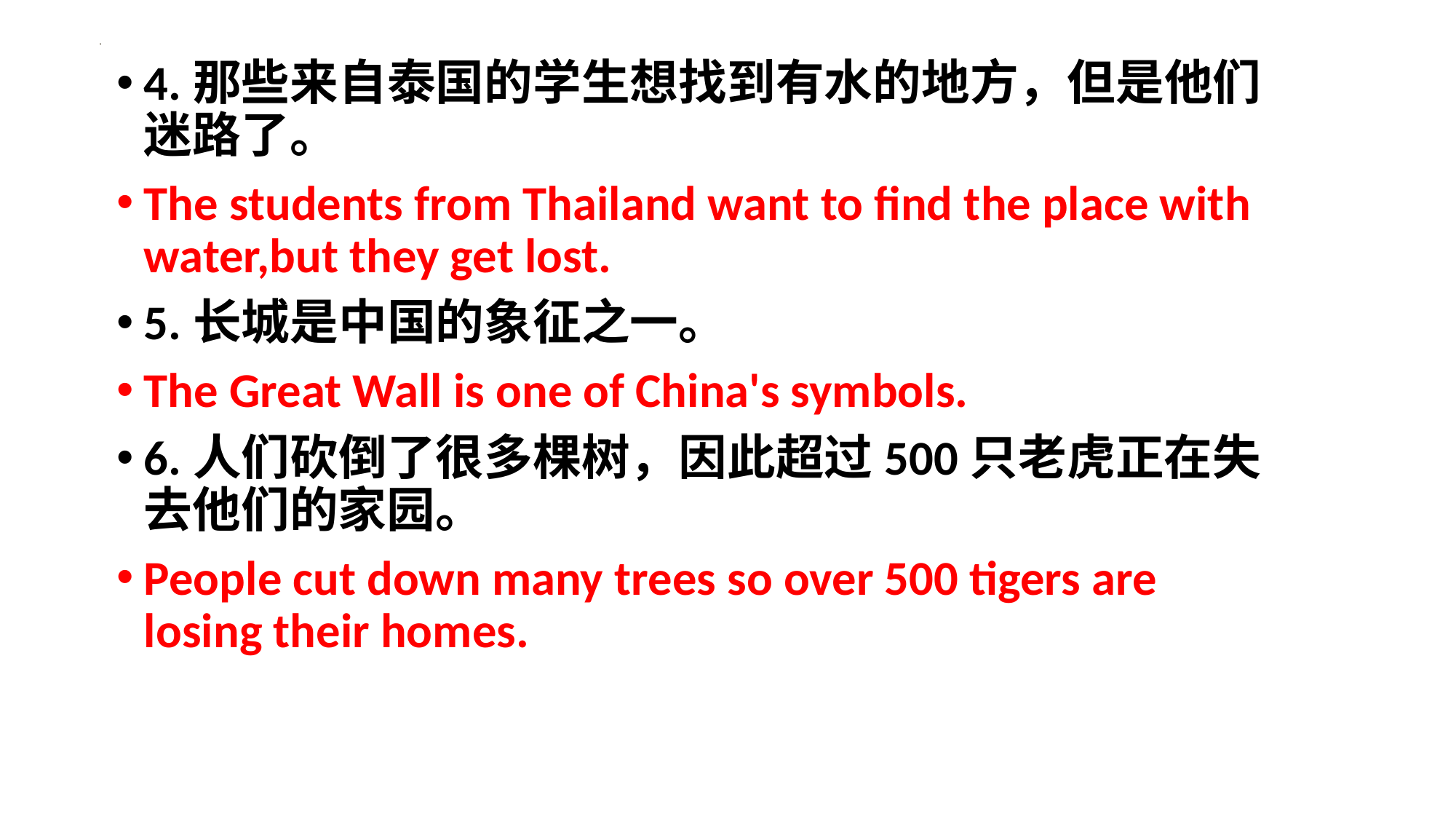

4.那些来自泰国的学生想找到有水的地方，但是他们迷路了。
The students from Thailand want to find the place with water,but they get lost.
5.长城是中国的象征之一。
The Great Wall is one of China's symbols.
6.人们砍倒了很多棵树，因此超过500只老虎正在失去他们的家园。
People cut down many trees so over 500 tigers are losing their homes.